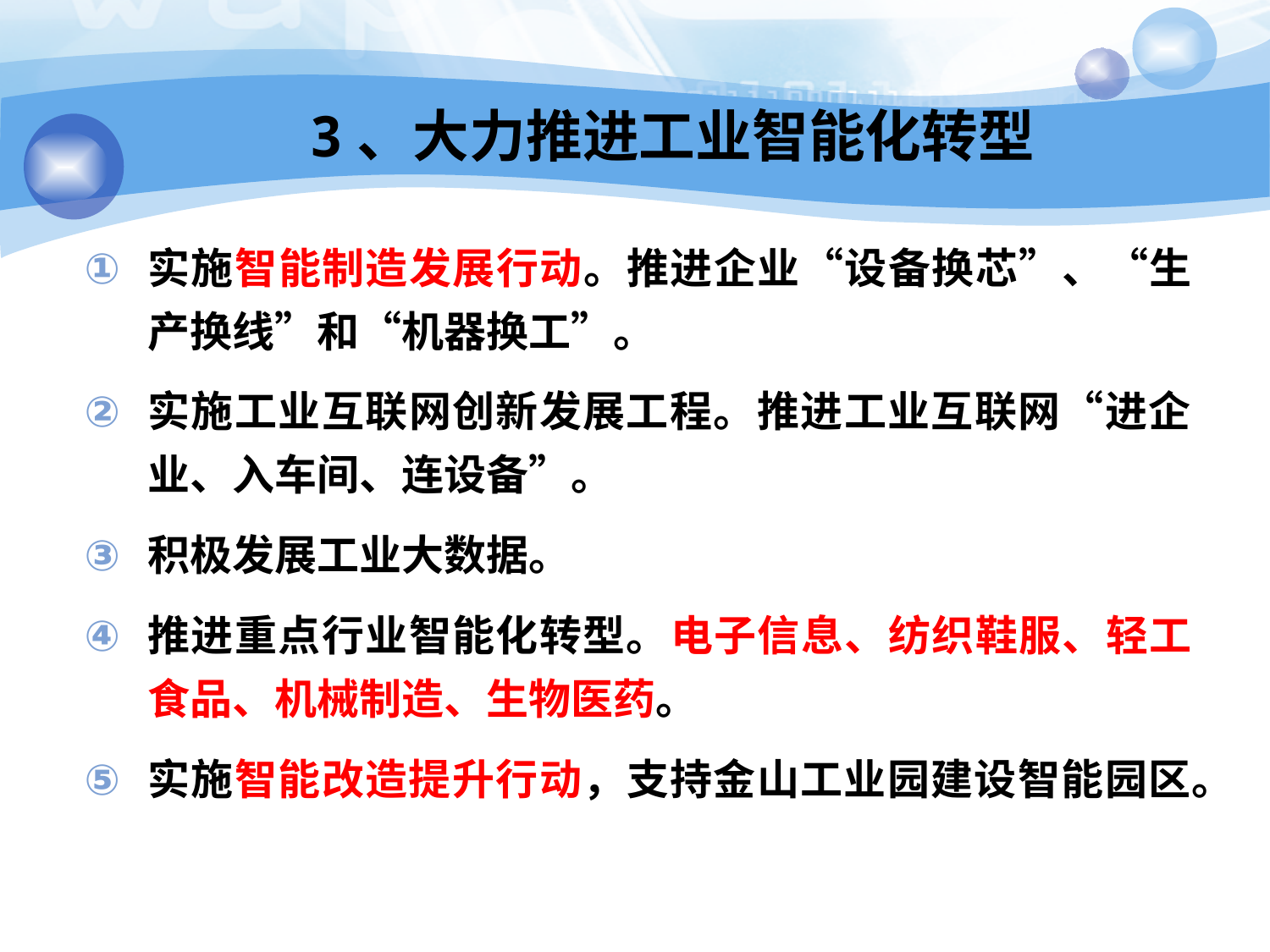

# 3、大力推进工业智能化转型
实施智能制造发展行动。推进企业“设备换芯”、“生产换线”和“机器换工”。
实施工业互联网创新发展工程。推进工业互联网“进企业、入车间、连设备”。
积极发展工业大数据。
推进重点行业智能化转型。电子信息、纺织鞋服、轻工食品、机械制造、生物医药。
实施智能改造提升行动，支持金山工业园建设智能园区。